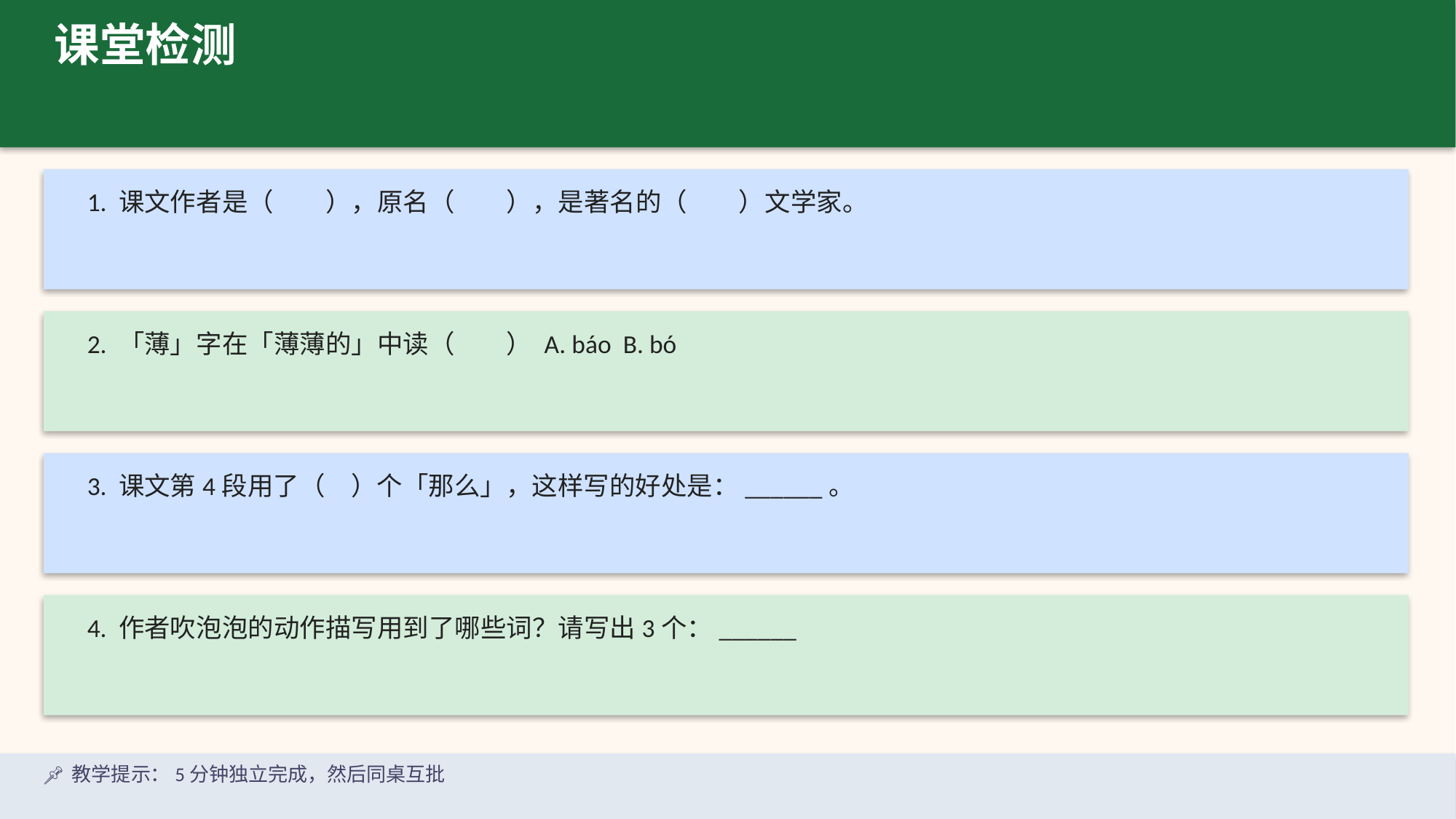

课堂检测

1. 课文作者是（　　），原名（　　），是著名的（　　）文学家。

2. 「薄」字在「薄薄的」中读（　　） A. báo  B. bó

3. 课文第4段用了（　）个「那么」，这样写的好处是：______。

4. 作者吹泡泡的动作描写用到了哪些词？请写出3个：______

📌 教学提示：5分钟独立完成，然后同桌互批